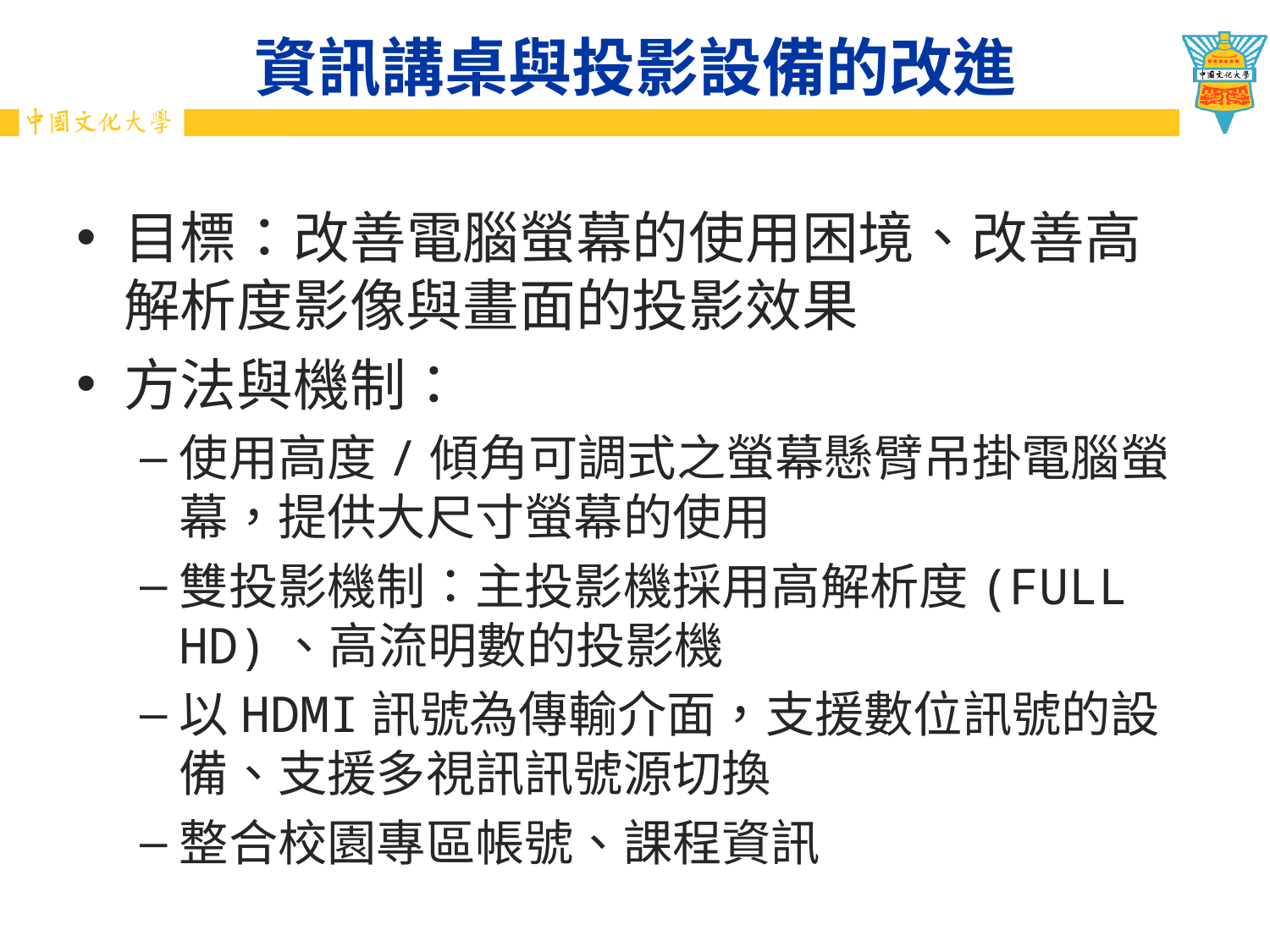

# 資訊講桌與投影設備的改進
目標：改善電腦螢幕的使用困境、改善高解析度影像與畫面的投影效果
方法與機制：
使用高度/傾角可調式之螢幕懸臂吊掛電腦螢幕，提供大尺寸螢幕的使用
雙投影機制：主投影機採用高解析度(FULL HD)、高流明數的投影機
以HDMI訊號為傳輸介面，支援數位訊號的設備、支援多視訊訊號源切換
整合校園專區帳號、課程資訊